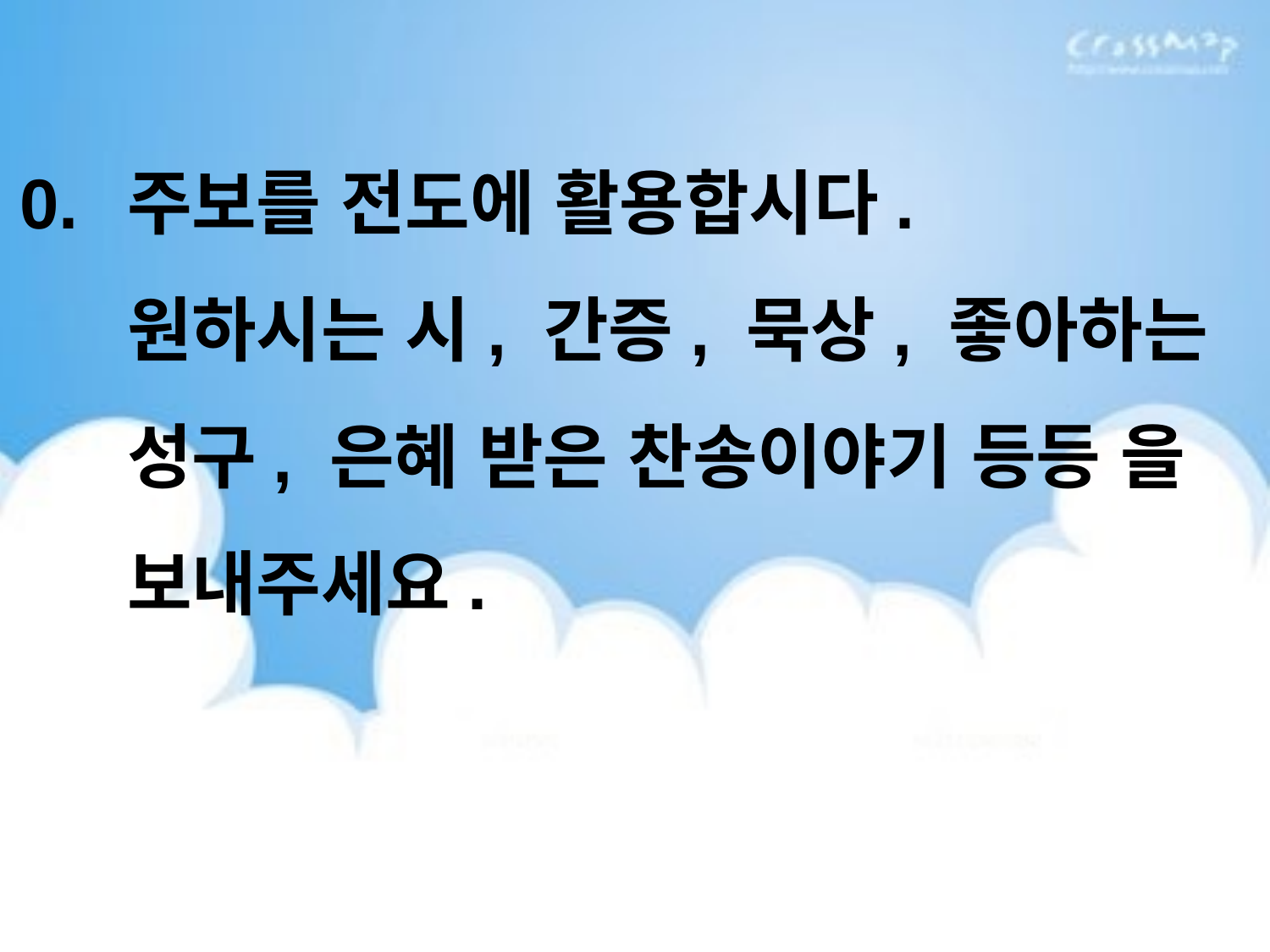

0.	주보를 전도에 활용합시다.
원하시는 시, 간증, 묵상, 좋아하는 성구, 은혜 받은 찬송이야기 등등 을 보내주세요.